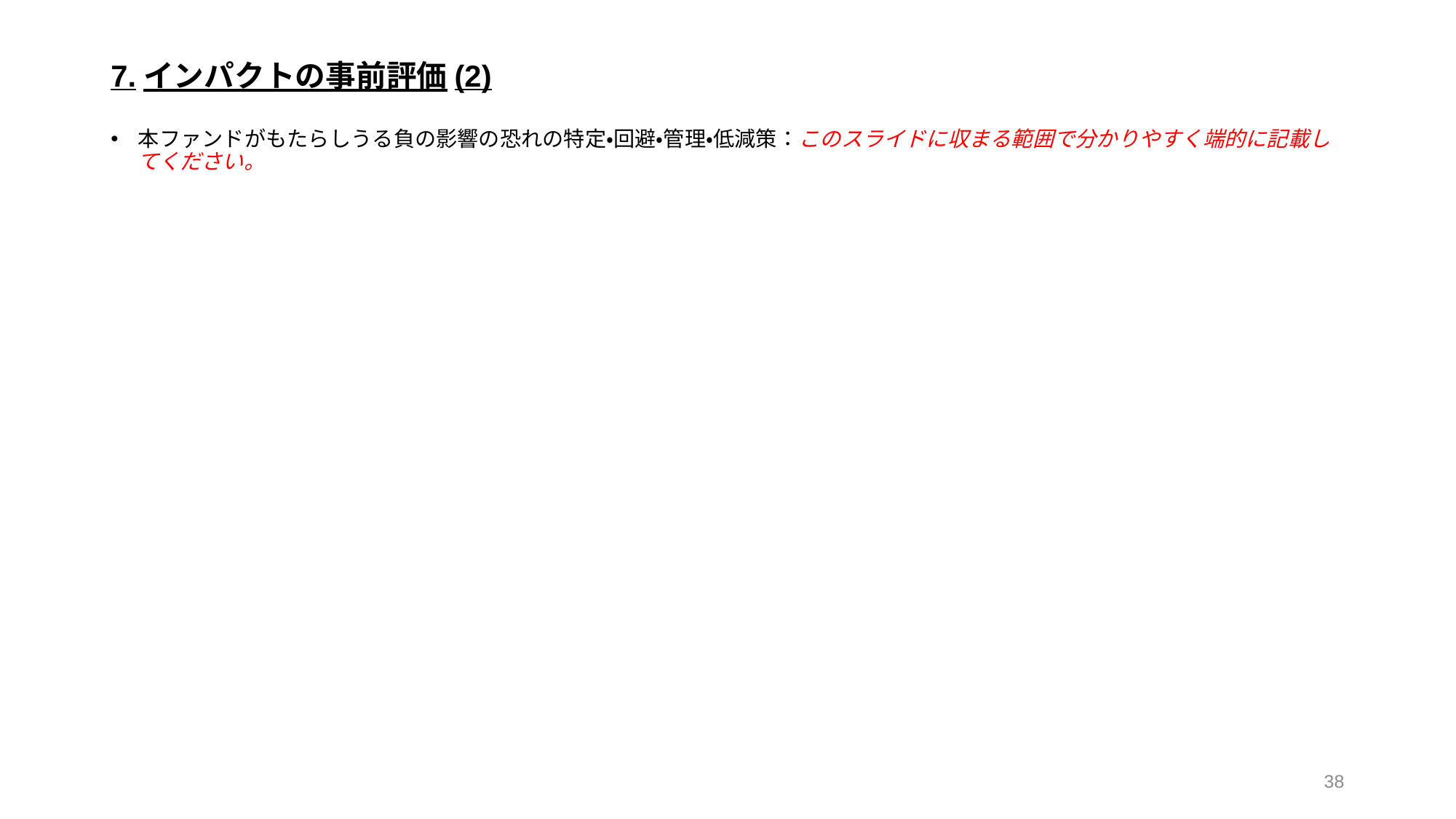

# 7.インパクトの事前評価(2)
本ファンドがもたらしうる負の影響の恐れの特定・回避・管理・低減策：このスライドに収まる範囲で分かりやすく端的に記載してください。

38